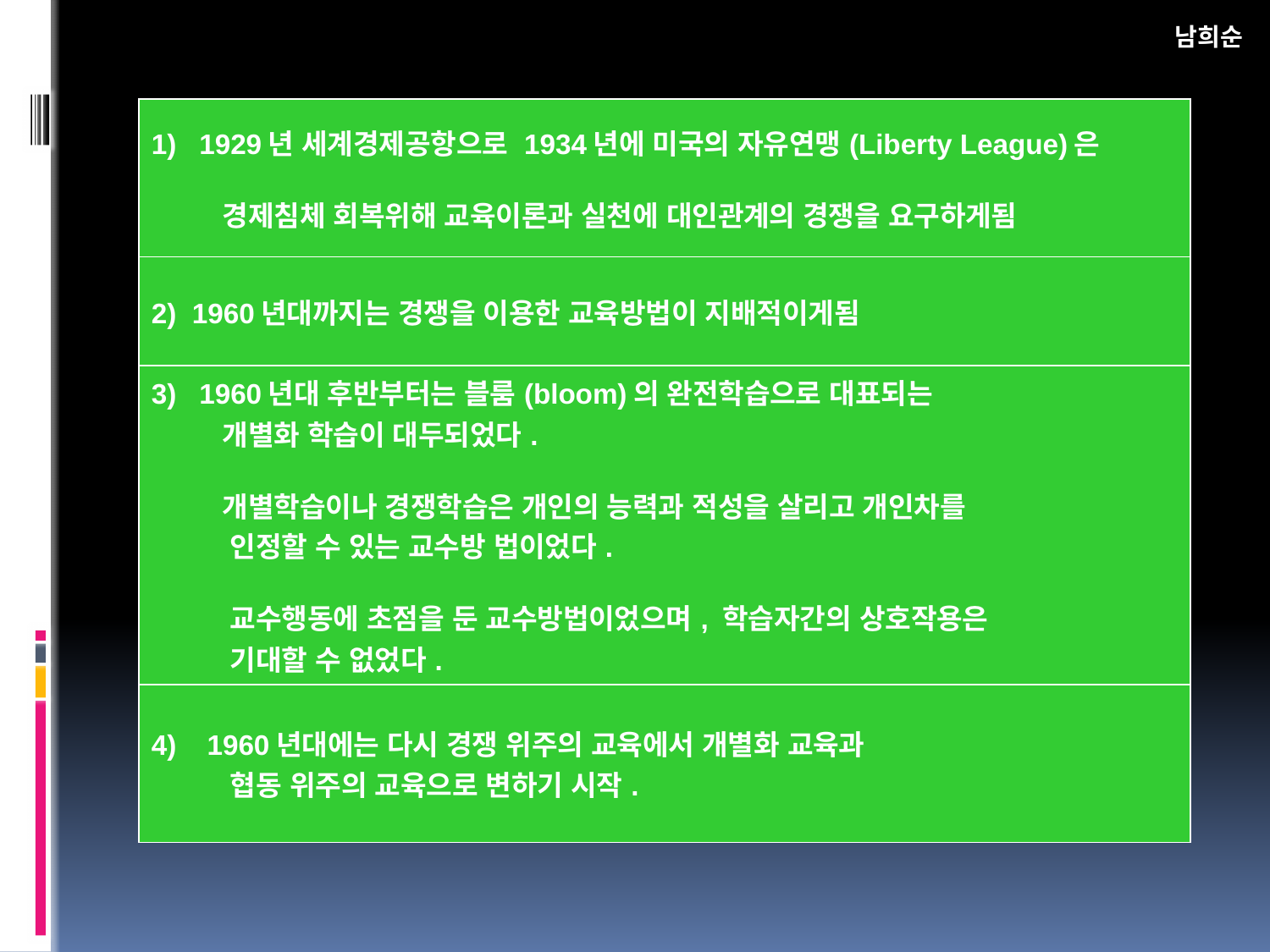

남희순
| 1929년 세계경제공항으로 1934년에 미국의 자유연맹(Liberty League)은 경제침체 회복위해 교육이론과 실천에 대인관계의 경쟁을 요구하게됨 |
| --- |
| 2) 1960년대까지는 경쟁을 이용한 교육방법이 지배적이게됨 |
| 1960년대 후반부터는 블룸(bloom)의 완전학습으로 대표되는 개별화 학습이 대두되었다. 개별학습이나 경쟁학습은 개인의 능력과 적성을 살리고 개인차를 인정할 수 있는 교수방 법이었다. 교수행동에 초점을 둔 교수방법이었으며, 학습자간의 상호작용은 기대할 수 없었다. |
| 1960년대에는 다시 경쟁 위주의 교육에서 개별화 교육과 협동 위주의 교육으로 변하기 시작. |